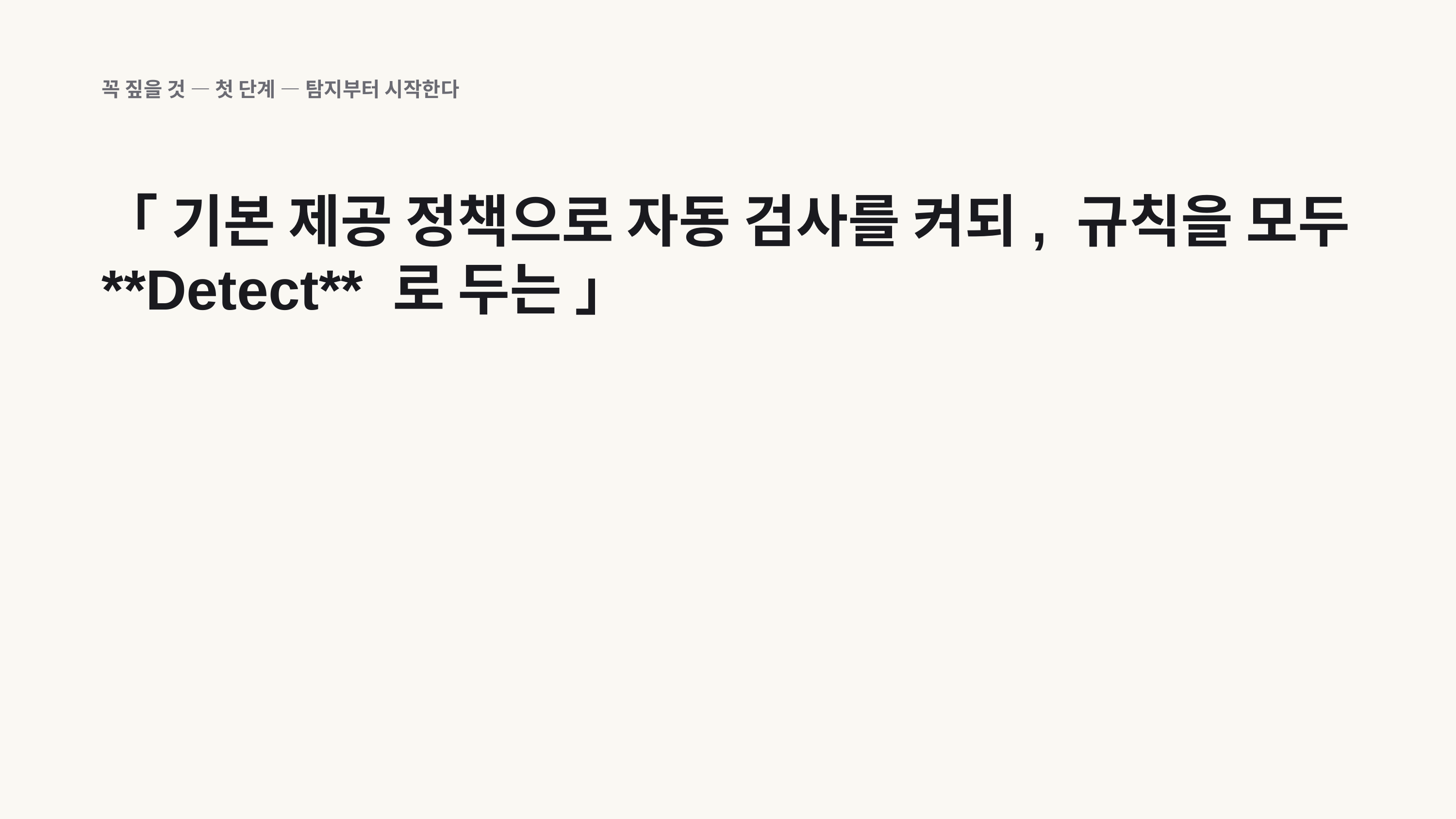

꼭 짚을 것 — 첫 단계 — 탐지부터 시작한다
「 기본 제공 정책으로 자동 검사를 켜되, 규칙을 모두 **Detect** 로 두는 」